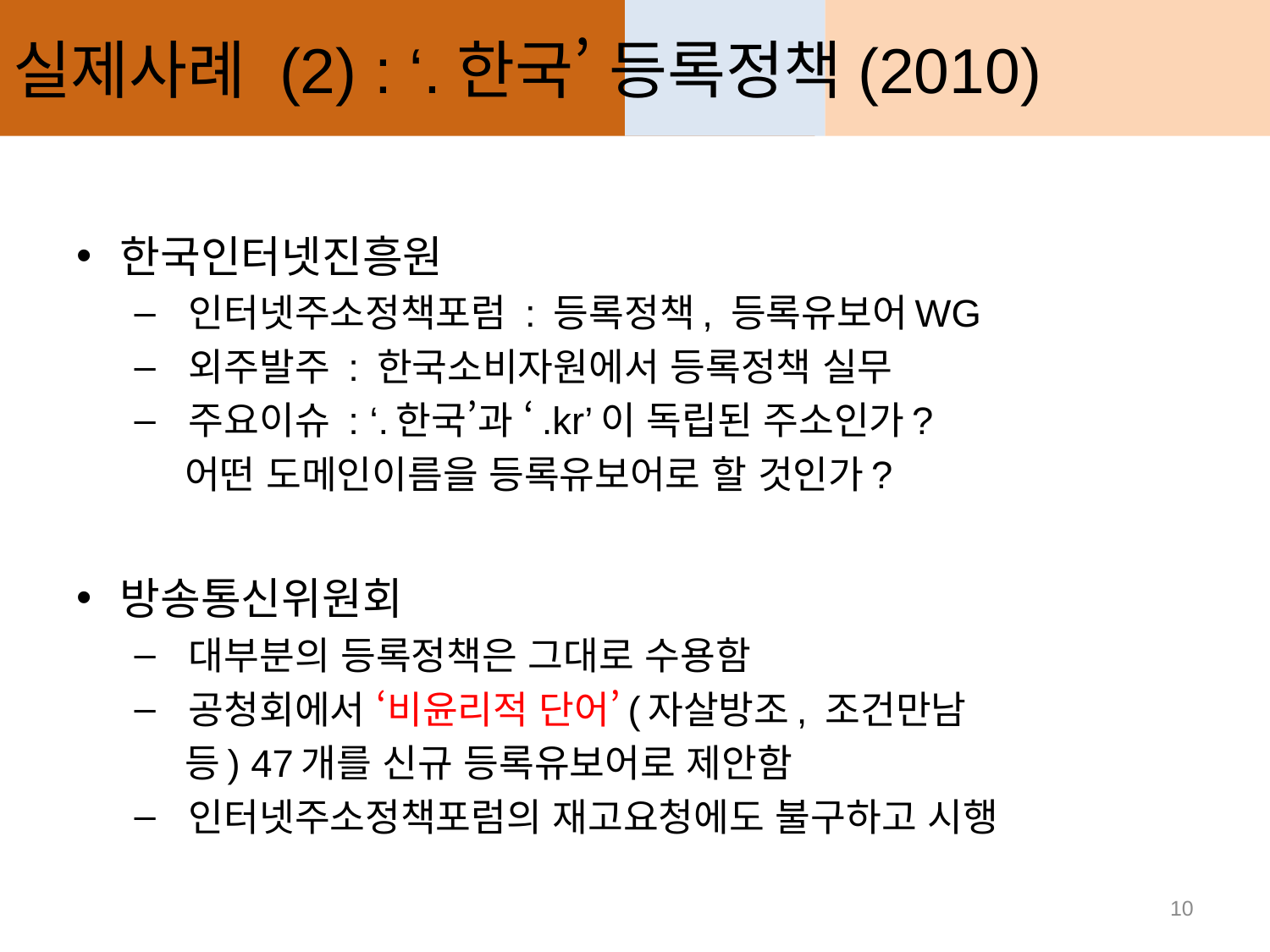

# 실제사례 (2) : ‘.한국’ 등록정책(2010)
한국인터넷진흥원
 인터넷주소정책포럼 : 등록정책, 등록유보어WG
 외주발주 : 한국소비자원에서 등록정책 실무
 주요이슈 : ‘.한국’과 ‘.kr’이 독립된 주소인가?
    어떤 도메인이름을 등록유보어로 할 것인가?

방송통신위원회
 대부분의 등록정책은 그대로 수용함
 공청회에서 ‘비윤리적 단어’(자살방조, 조건만남
    등) 47개를 신규 등록유보어로 제안함
 인터넷주소정책포럼의 재고요청에도 불구하고 시행
10